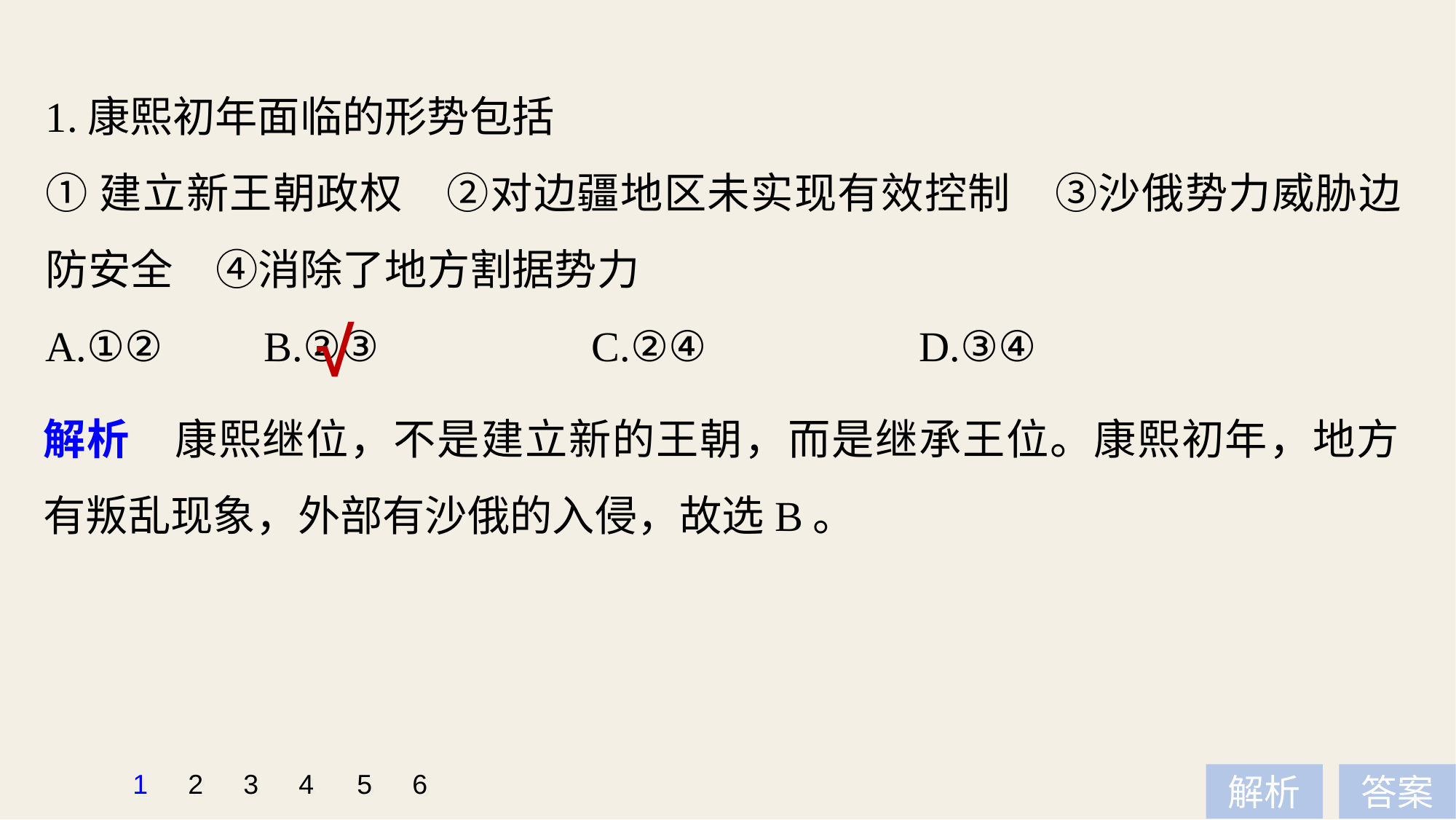

1.康熙初年面临的形势包括
①建立新王朝政权　②对边疆地区未实现有效控制　③沙俄势力威胁边防安全　④消除了地方割据势力
A.①②  	B.②③  		C.②④  		D.③④
√
解析　康熙继位，不是建立新的王朝，而是继承王位。康熙初年，地方有叛乱现象，外部有沙俄的入侵，故选B。
1
2
3
4
5
6
解析
答案